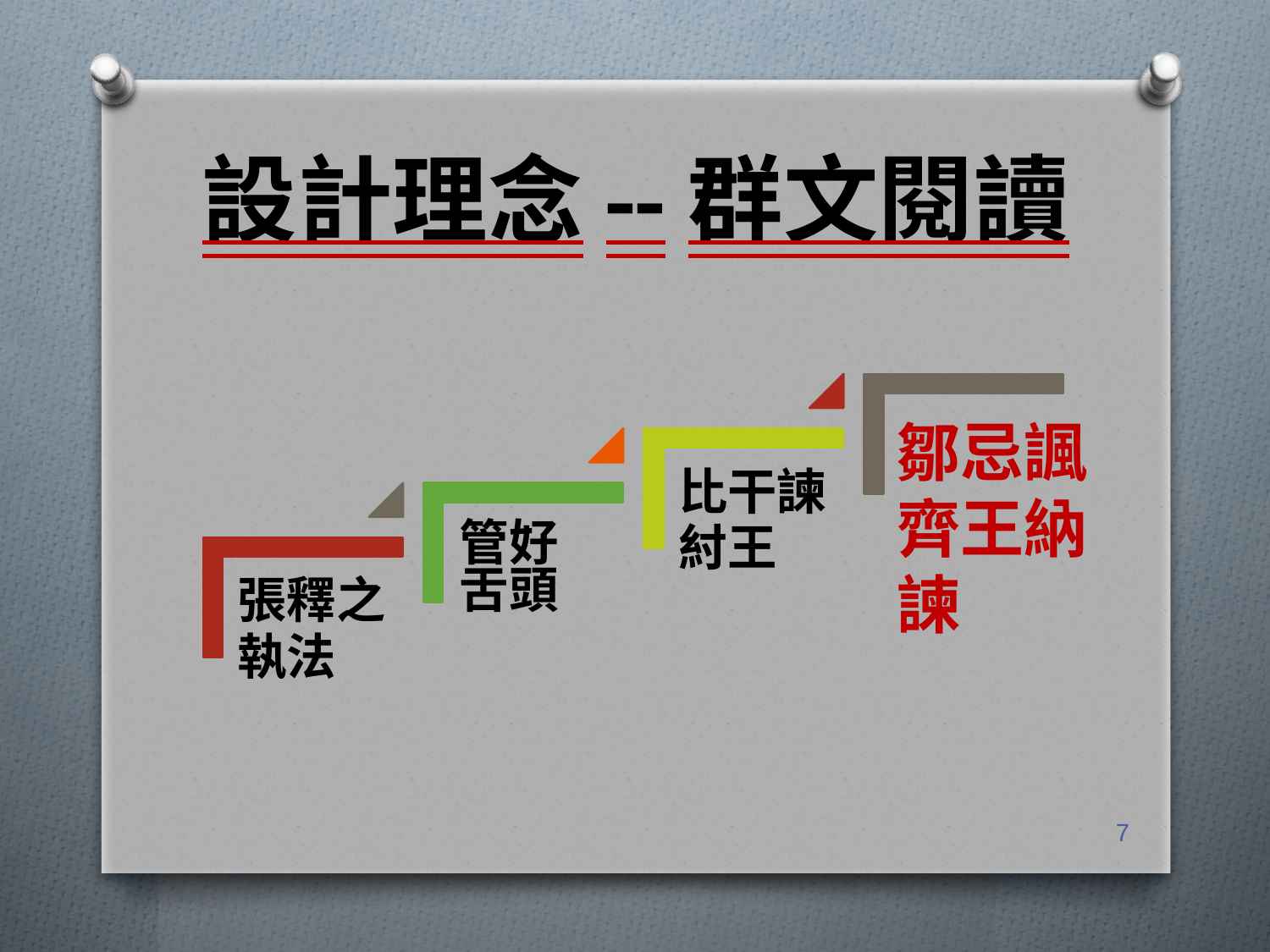

# 設計理念--群文閱讀
張釋之執法
管好
舌頭
比干諫紂王

鄒忌諷齊王納諫
7